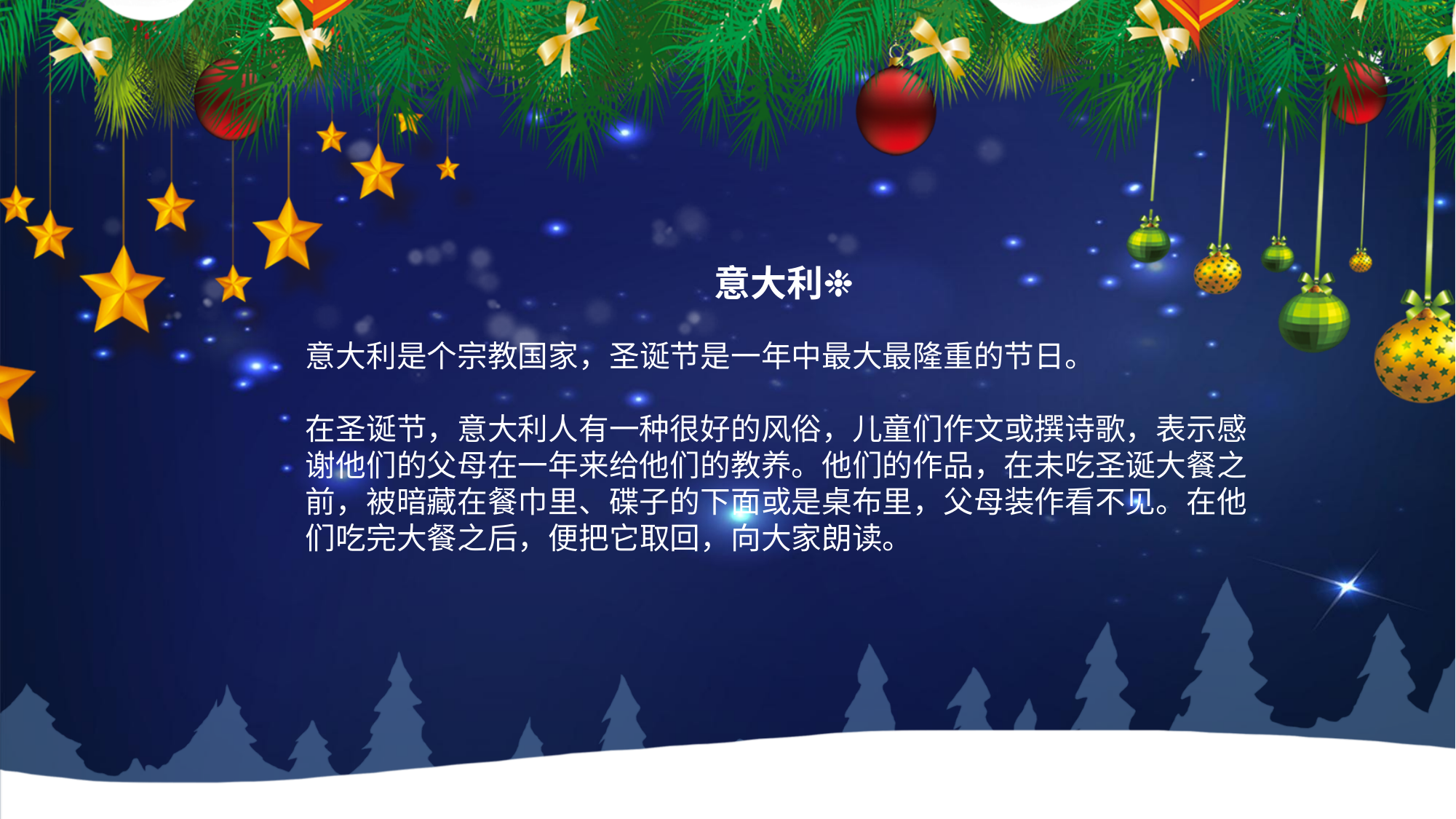

意大利❉

意大利是个宗教国家，圣诞节是一年中最大最隆重的节日。

在圣诞节，意大利人有一种很好的风俗，儿童们作文或撰诗歌，表示感谢他们的父母在一年来给他们的教养。他们的作品，在未吃圣诞大餐之前，被暗藏在餐巾里、碟子的下面或是桌布里，父母装作看不见。在他们吃完大餐之后，便把它取回，向大家朗读。